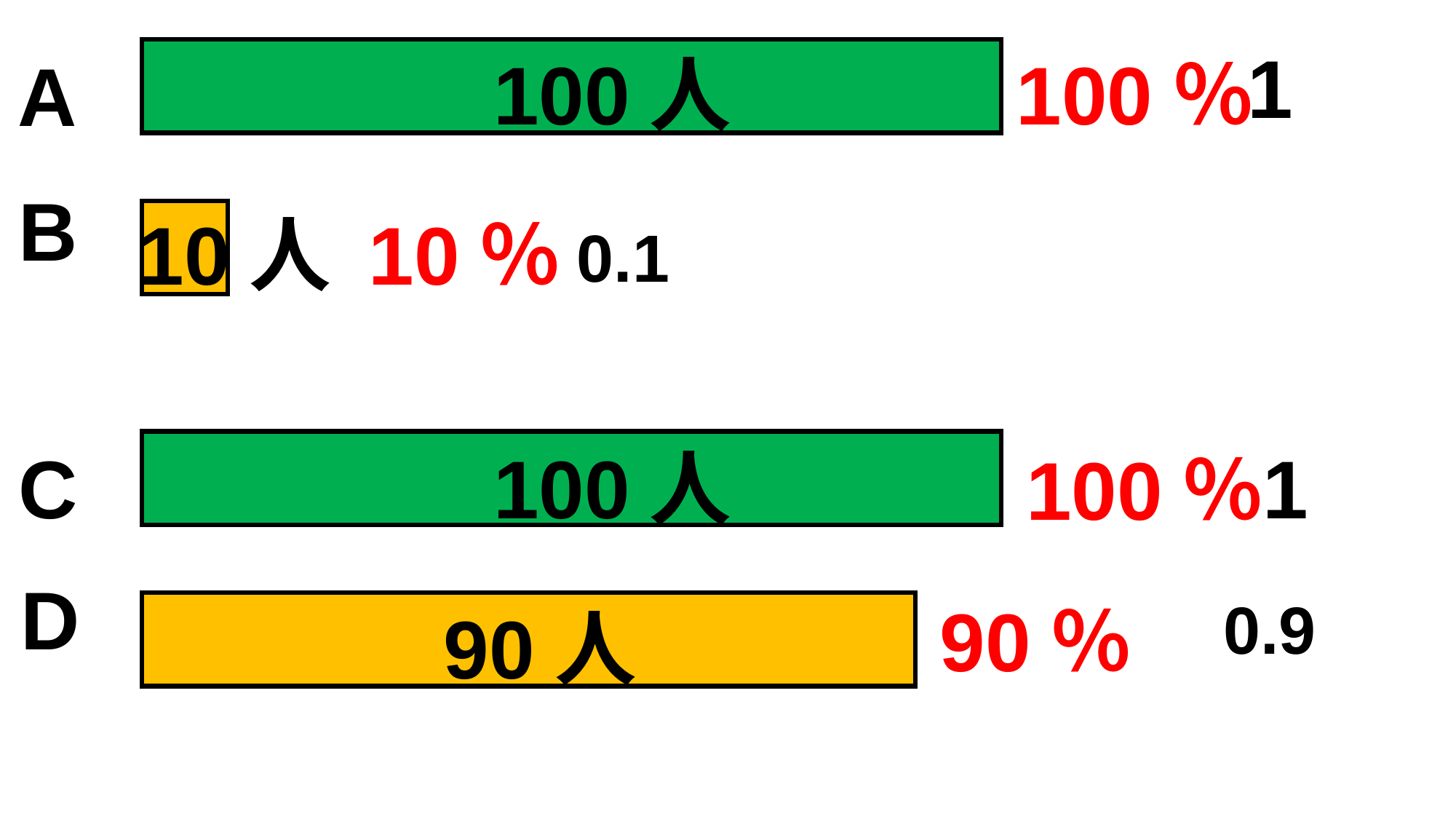

1
100人
100％
A

B
10人
10％

0.1
C

100人
1
100％
D
0.9
90％
90人